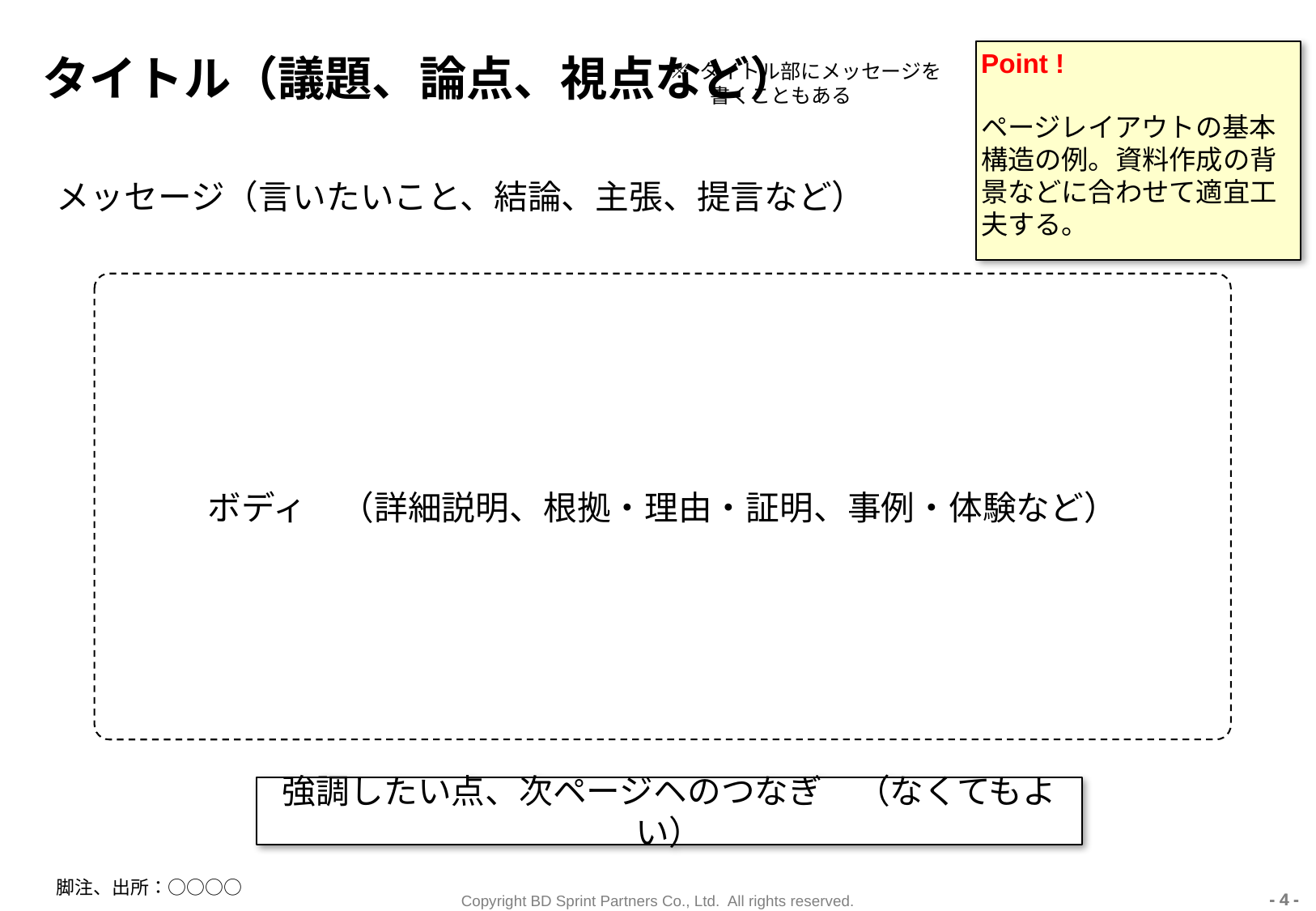

# タイトル（議題、論点、視点など）
Point !

ページレイアウトの基本構造の例。資料作成の背景などに合わせて適宜工夫する。
※ タイトル部にメッセージを
　　書くこともある
メッセージ（言いたいこと、結論、主張、提言など）
ボディ　（詳細説明、根拠・理由・証明、事例・体験など）
強調したい点、次ページヘのつなぎ　（なくてもよい）
脚注、出所：○○○○